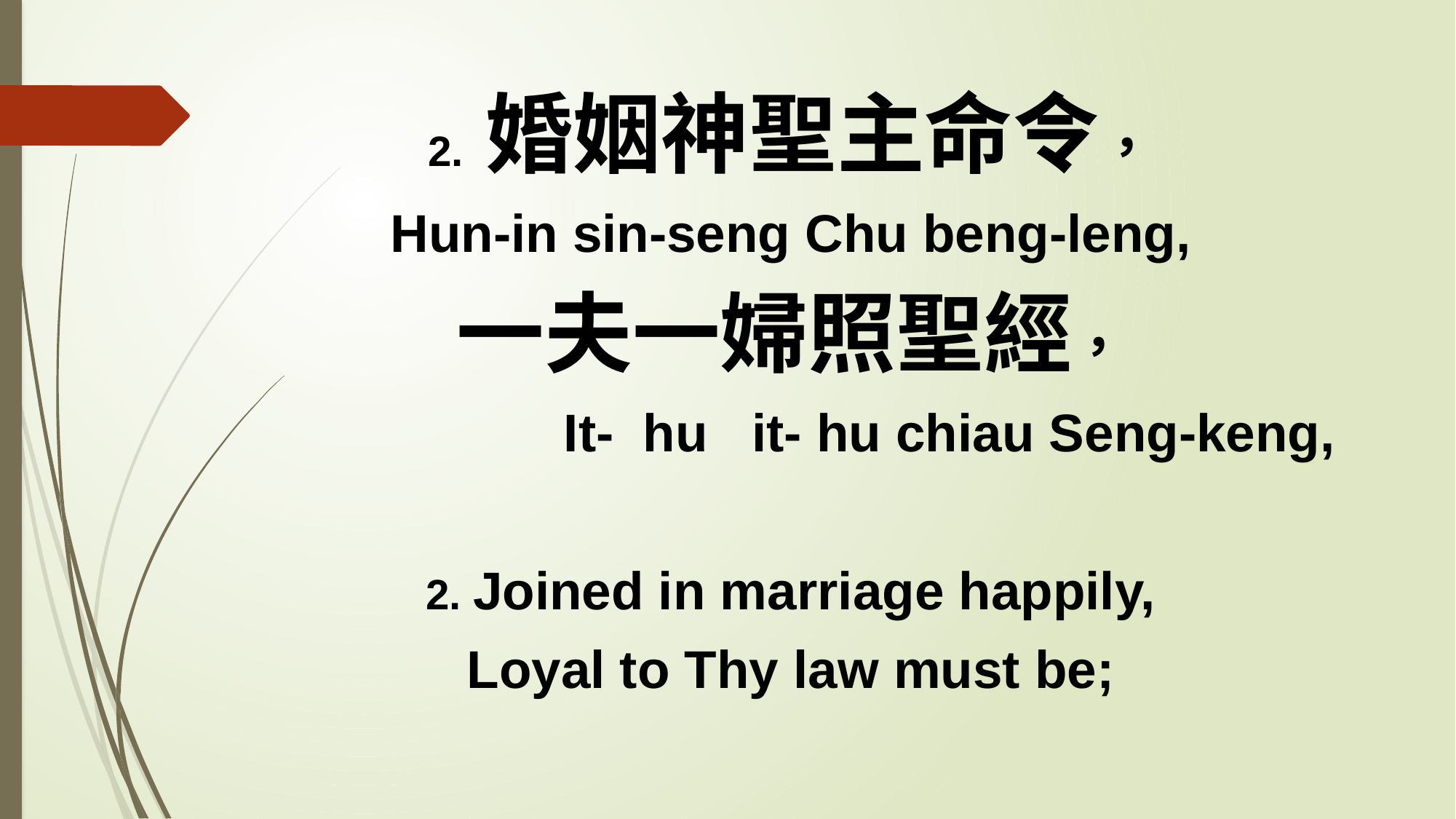

2. 婚姻神聖主命令，
Hun-in sin-seng Chu beng-leng,
一夫一婦照聖經，
                      It-  hu   it- hu chiau Seng-keng,

2. Joined in marriage happily,
Loyal to Thy law must be;